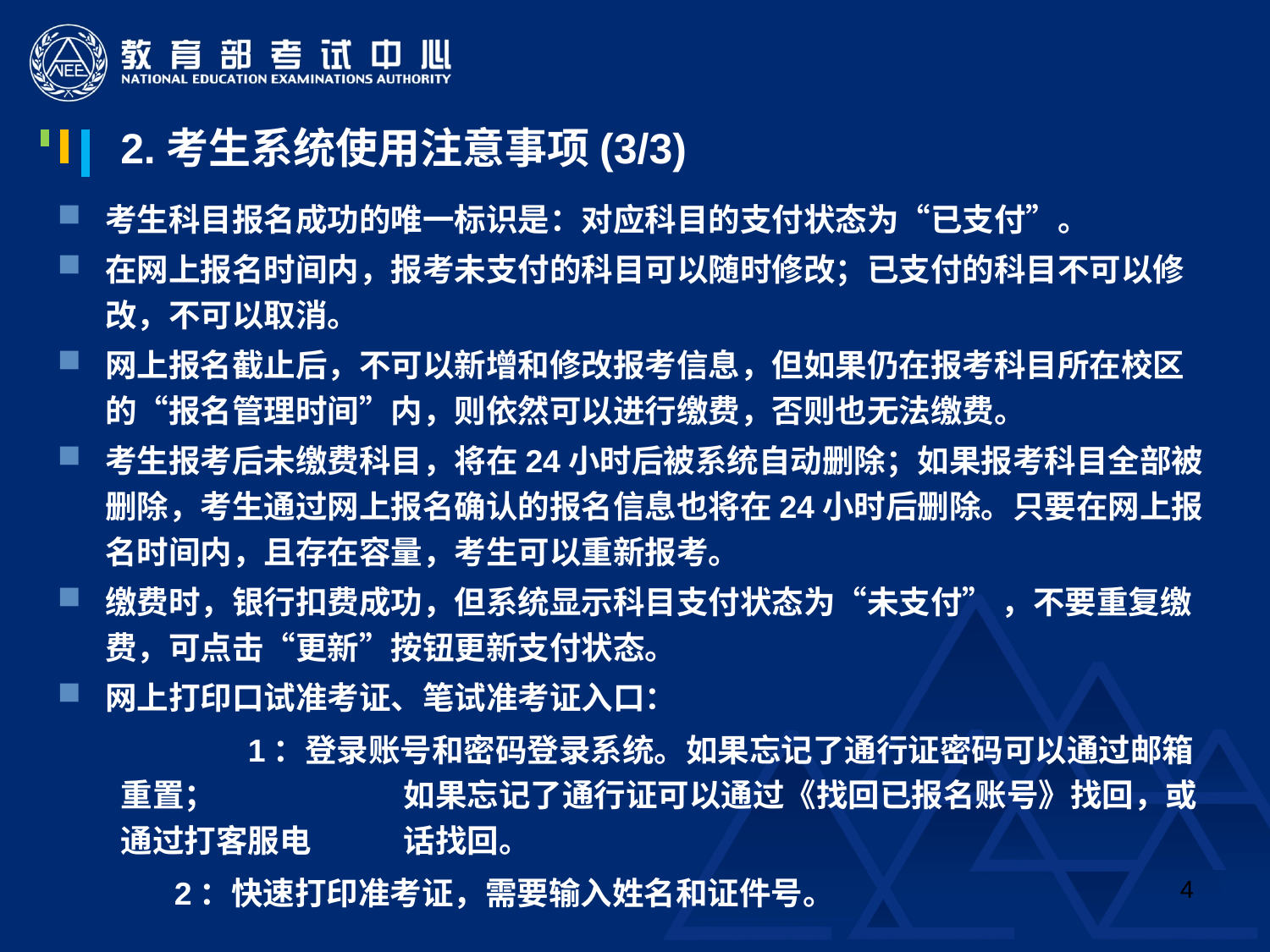

2.考生系统使用注意事项(3/3)

考生科目报名成功的唯一标识是：对应科目的支付状态为“已支付”。
在网上报名时间内，报考未支付的科目可以随时修改；已支付的科目不可以修改，不可以取消。
网上报名截止后，不可以新增和修改报考信息，但如果仍在报考科目所在校区的“报名管理时间”内，则依然可以进行缴费，否则也无法缴费。
考生报考后未缴费科目，将在24小时后被系统自动删除；如果报考科目全部被删除，考生通过网上报名确认的报名信息也将在24小时后删除。只要在网上报名时间内，且存在容量，考生可以重新报考。
缴费时，银行扣费成功，但系统显示科目支付状态为“未支付” ，不要重复缴费，可点击“更新”按钮更新支付状态。
网上打印口试准考证、笔试准考证入口：
	1：登录账号和密码登录系统。如果忘记了通行证密码可以通过邮箱重置；                 	    如果忘记了通行证可以通过《找回已报名账号》找回，或通过打客服电        	    话找回。
      2：快速打印准考证，需要输入姓名和证件号。
4